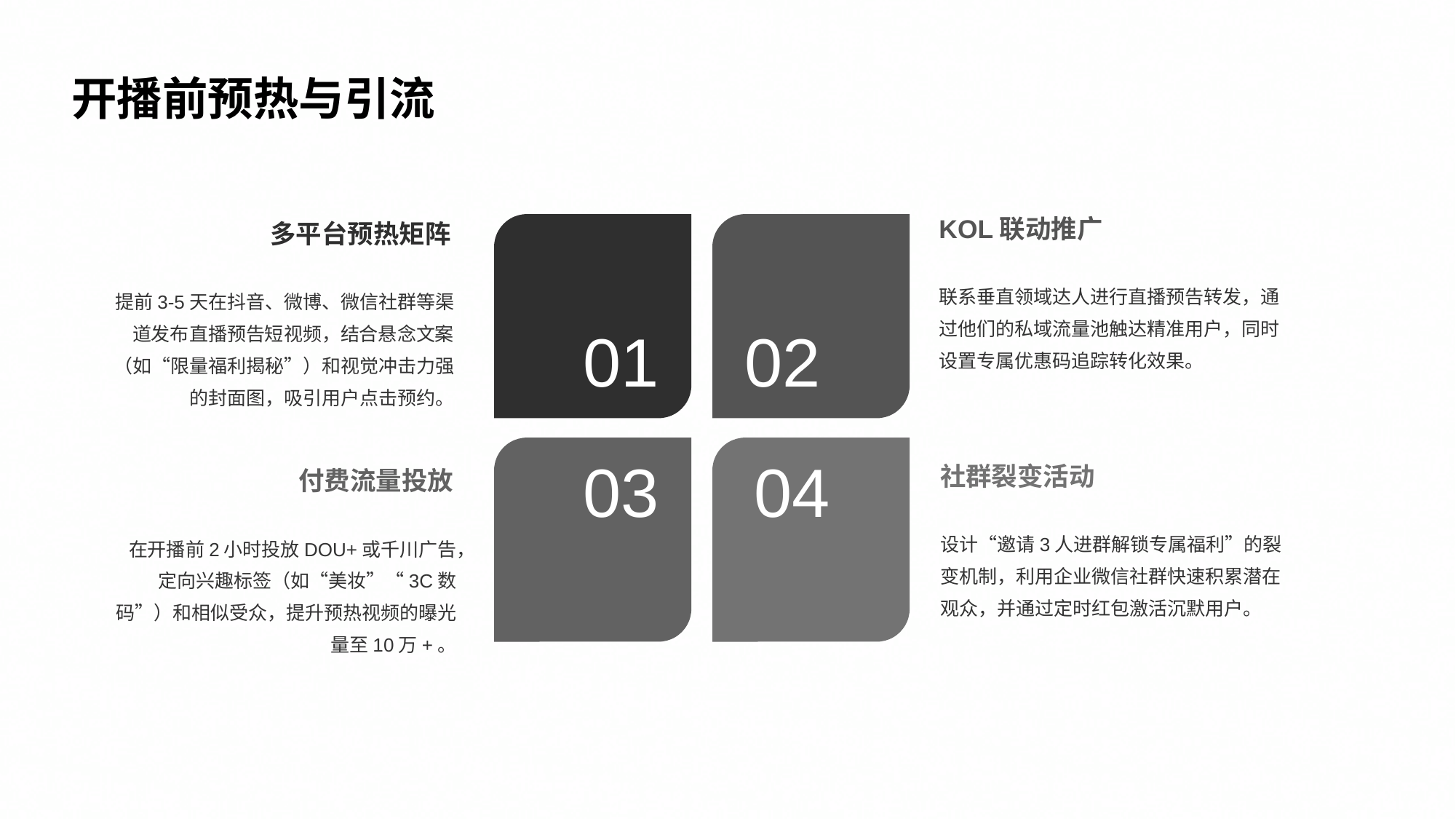

开播前预热与引流
KOL联动推广
多平台预热矩阵

   01

02
联系垂直领域达人进行直播预告转发，通过他们的私域流量池触达精准用户，同时设置专属优惠码追踪转化效果。
提前3-5天在抖音、微博、微信社群等渠道发布直播预告短视频，结合悬念文案（如“限量福利揭秘”）和视觉冲击力强的封面图，吸引用户点击预约。
   03

04

社群裂变活动
付费流量投放
设计“邀请3人进群解锁专属福利”的裂变机制，利用企业微信社群快速积累潜在观众，并通过定时红包激活沉默用户。
在开播前2小时投放DOU+或千川广告，定向兴趣标签（如“美妆”“3C数码”）和相似受众，提升预热视频的曝光量至10万+。